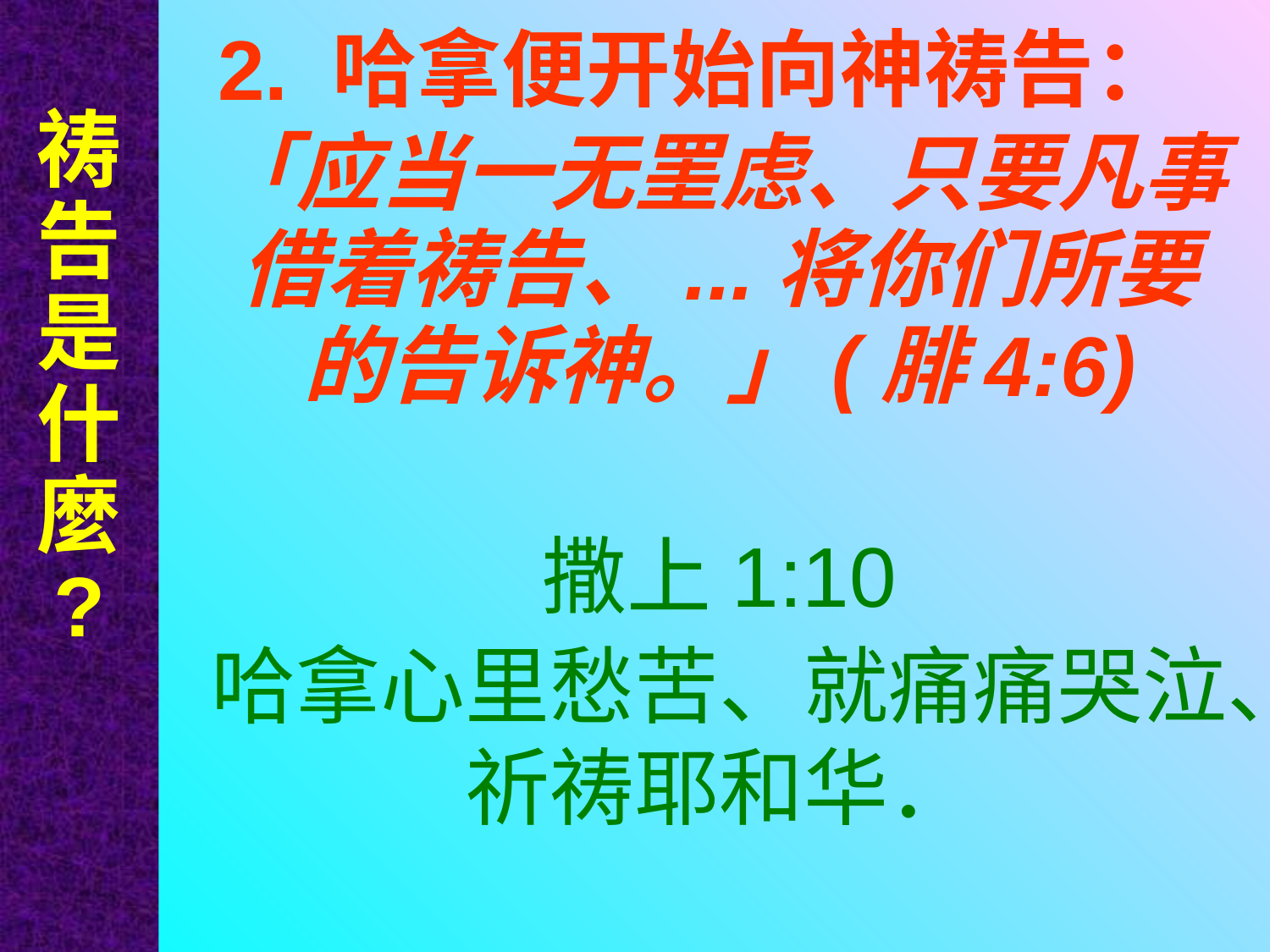

祷告是什麼
?

# 2. 哈拿便开始向神祷告：
「应当一无罣虑、只要凡事借着祷告、...将你们所要的告诉神。」(腓4:6)
撒上1:10
哈拿心里愁苦、就痛痛哭泣、祈祷耶和华．